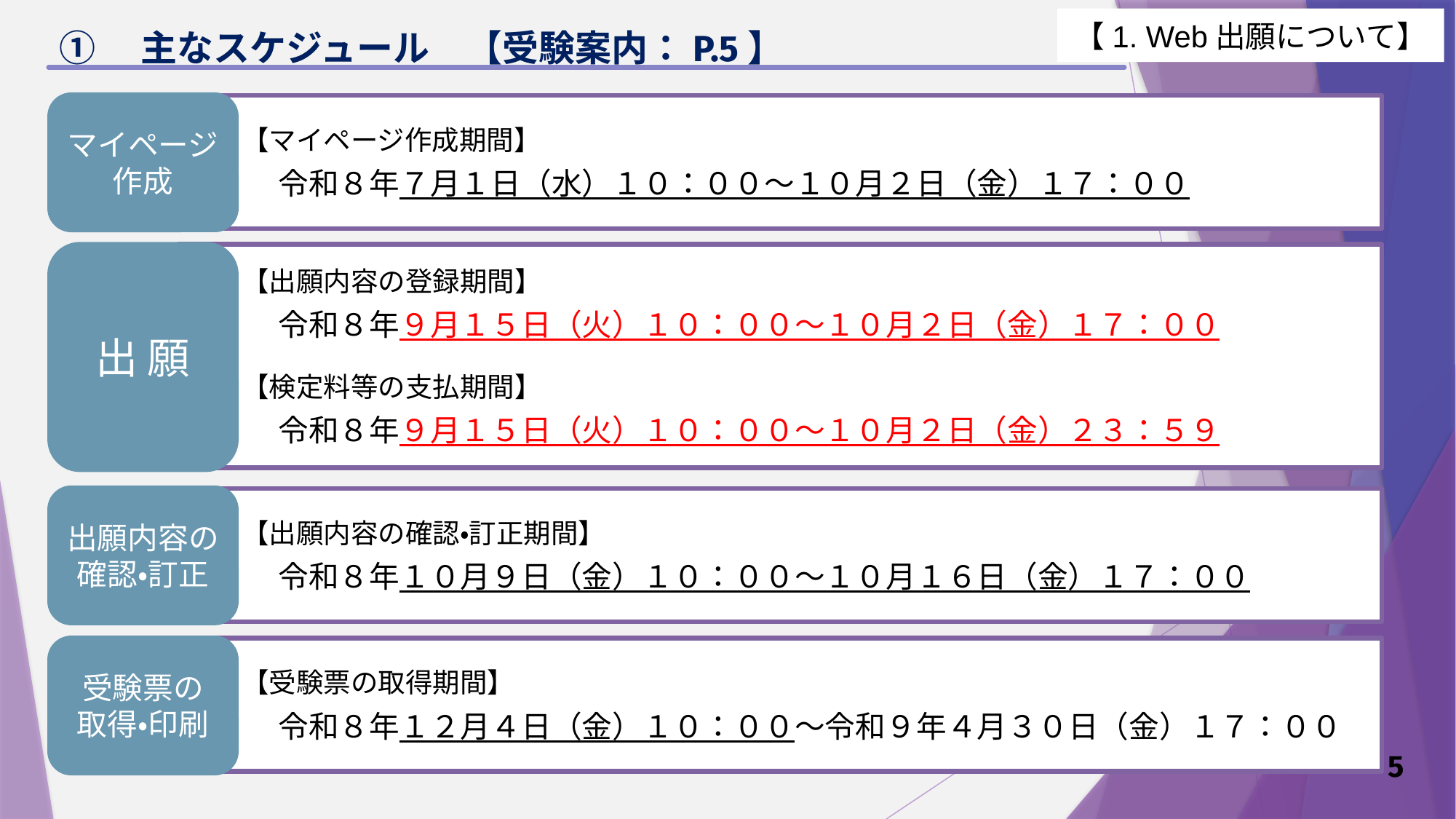

【1. Web出願について】
# ①　主なスケジュール　【受験案内：P.5】
マイページ
作成
　　【マイページ作成期間】
　　　令和８年７月１日（水）１０：００～１０月２日（金）１７：００
出 願
　　【出願内容の登録期間】
　　　令和８年９月１５日（火）１０：００～１０月２日（金）１７：００
　　【検定料等の支払期間】
　　　令和８年９月１５日（火）１０：００～１０月２日（金）２３：５９
出願内容の確認・訂正
　　【出願内容の確認・訂正期間】
　　　令和８年１０月９日（金）１０：００～１０月１６日（金）１７：００
受験票の
取得・印刷
　　【受験票の取得期間】
　　　令和８年１２月４日（金）１０：００～令和９年４月３０日（金）１７：００
5